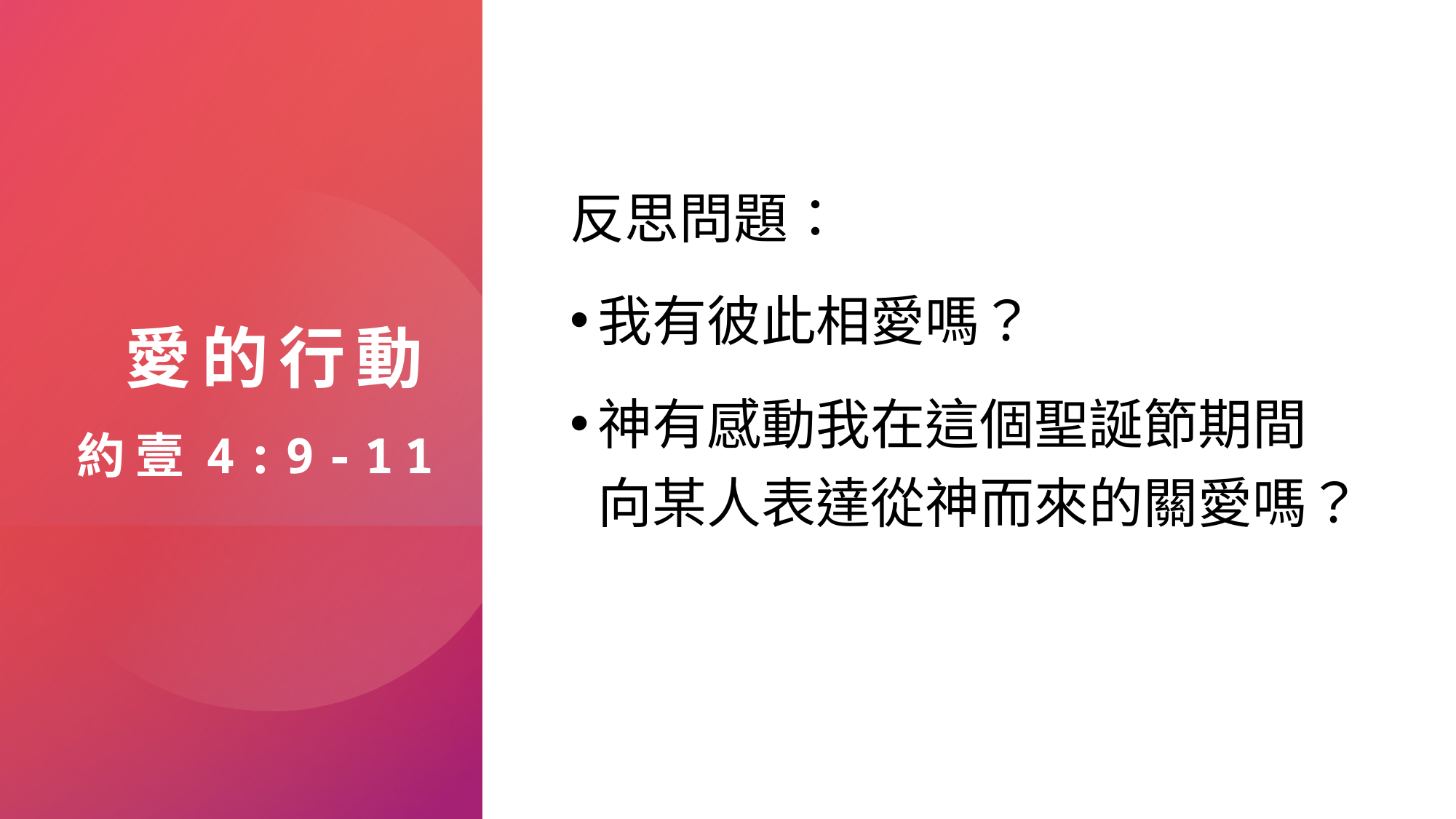

# 愛的行動 約壹4:9-11

反思問題：
我有彼此相愛嗎？
神有感動我在這個聖誕節期間向某人表達從神而來的關愛嗎？